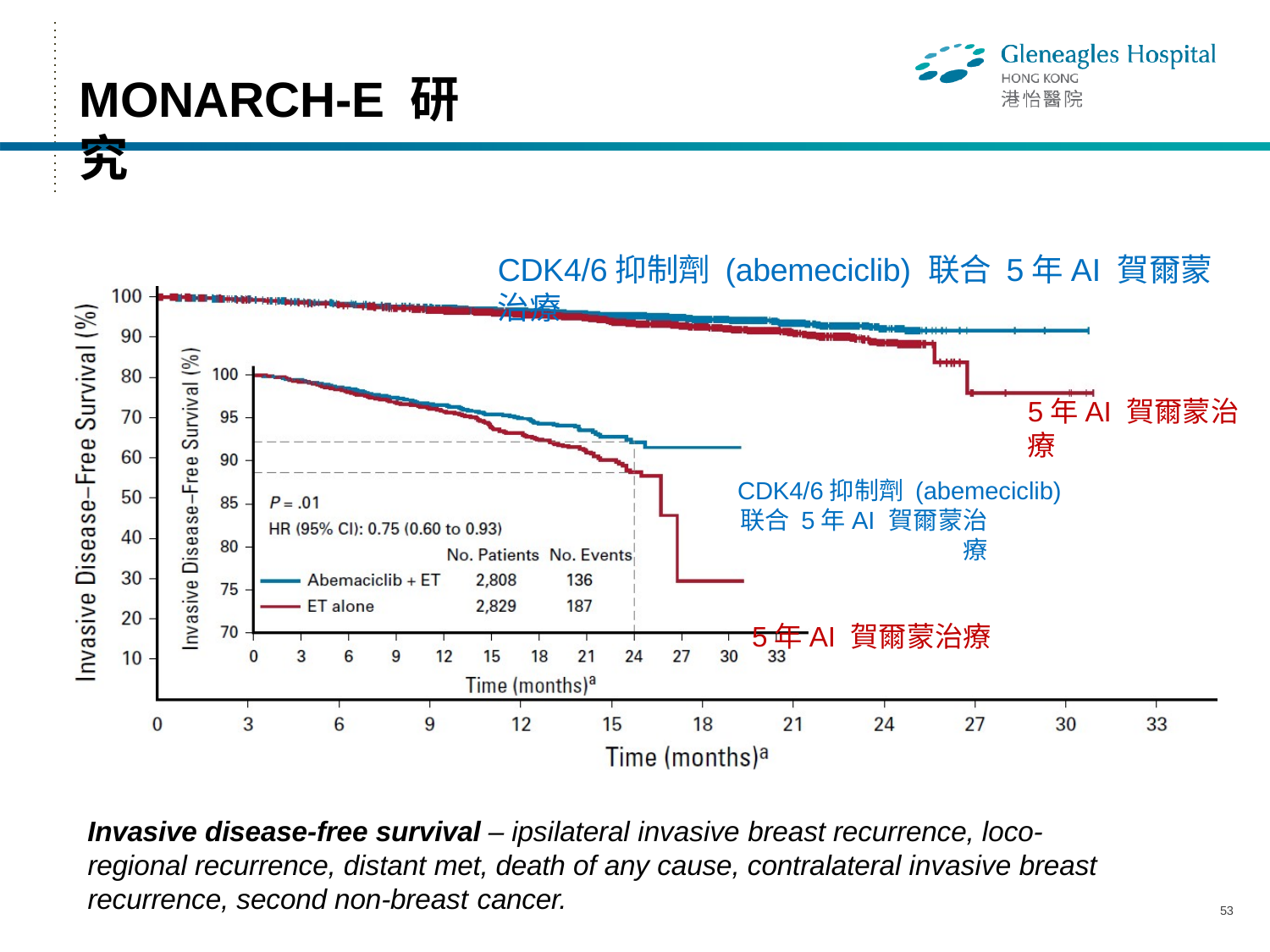

# MONARCH-E 研究

CDK4/6抑制劑 (abemeciclib) 联合 5年AI 賀爾蒙治療

5年AI 賀爾蒙治療
CDK4/6抑制劑 (abemeciclib)
联合 5年AI 賀爾蒙治療

5年AI 賀爾蒙治療
Invasive disease-free survival – ipsilateral invasive breast recurrence, loco-  regional recurrence, distant met, death of any cause, contralateral invasive breast  recurrence, second non-breast cancer.
53